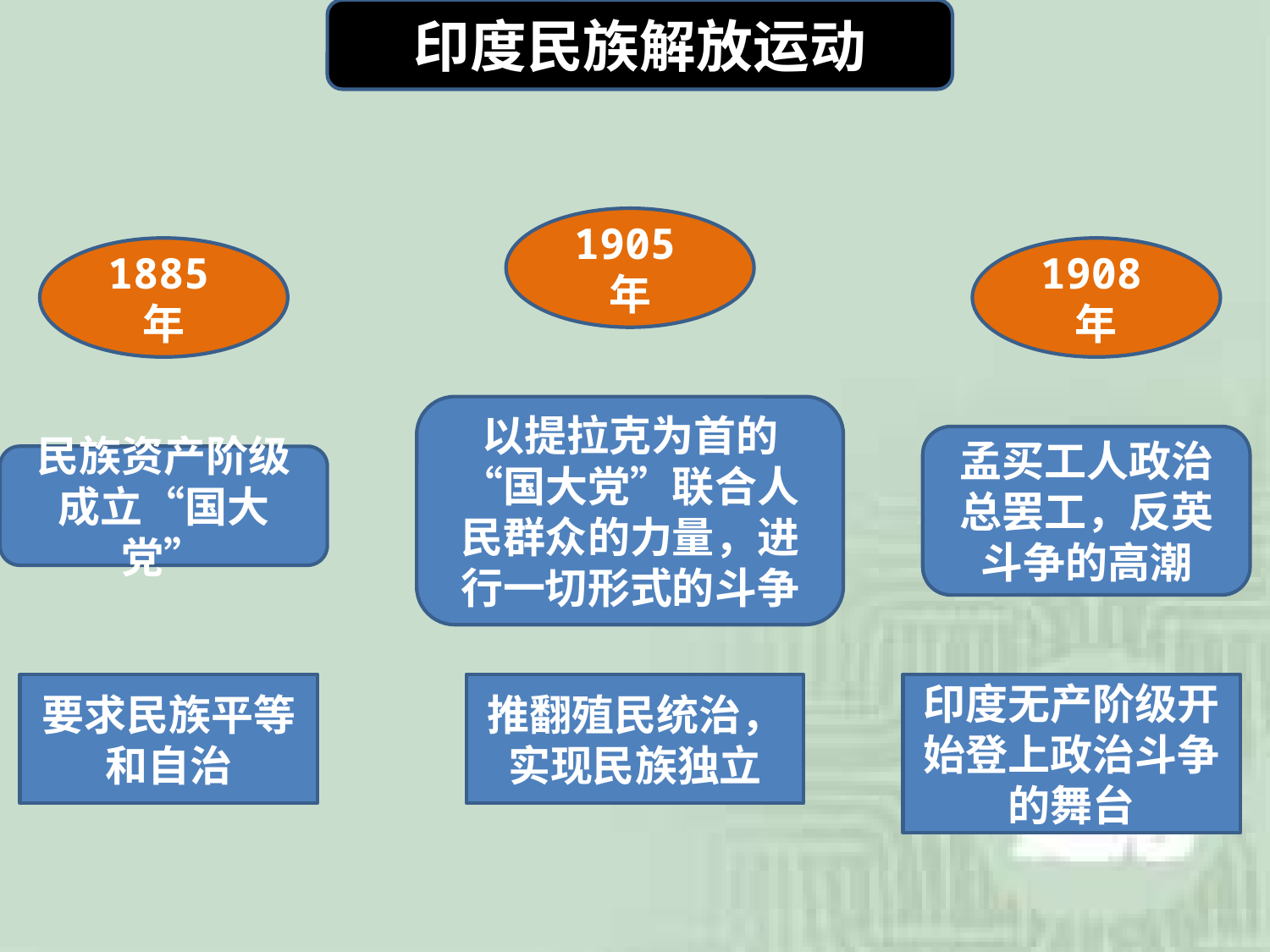

印度民族解放运动
1905年
1885年
1908年
以提拉克为首的“国大党”联合人民群众的力量，进行一切形式的斗争
孟买工人政治总罢工，反英斗争的高潮
民族资产阶级成立“国大党”
要求民族平等和自治
推翻殖民统治，实现民族独立
印度无产阶级开始登上政治斗争的舞台